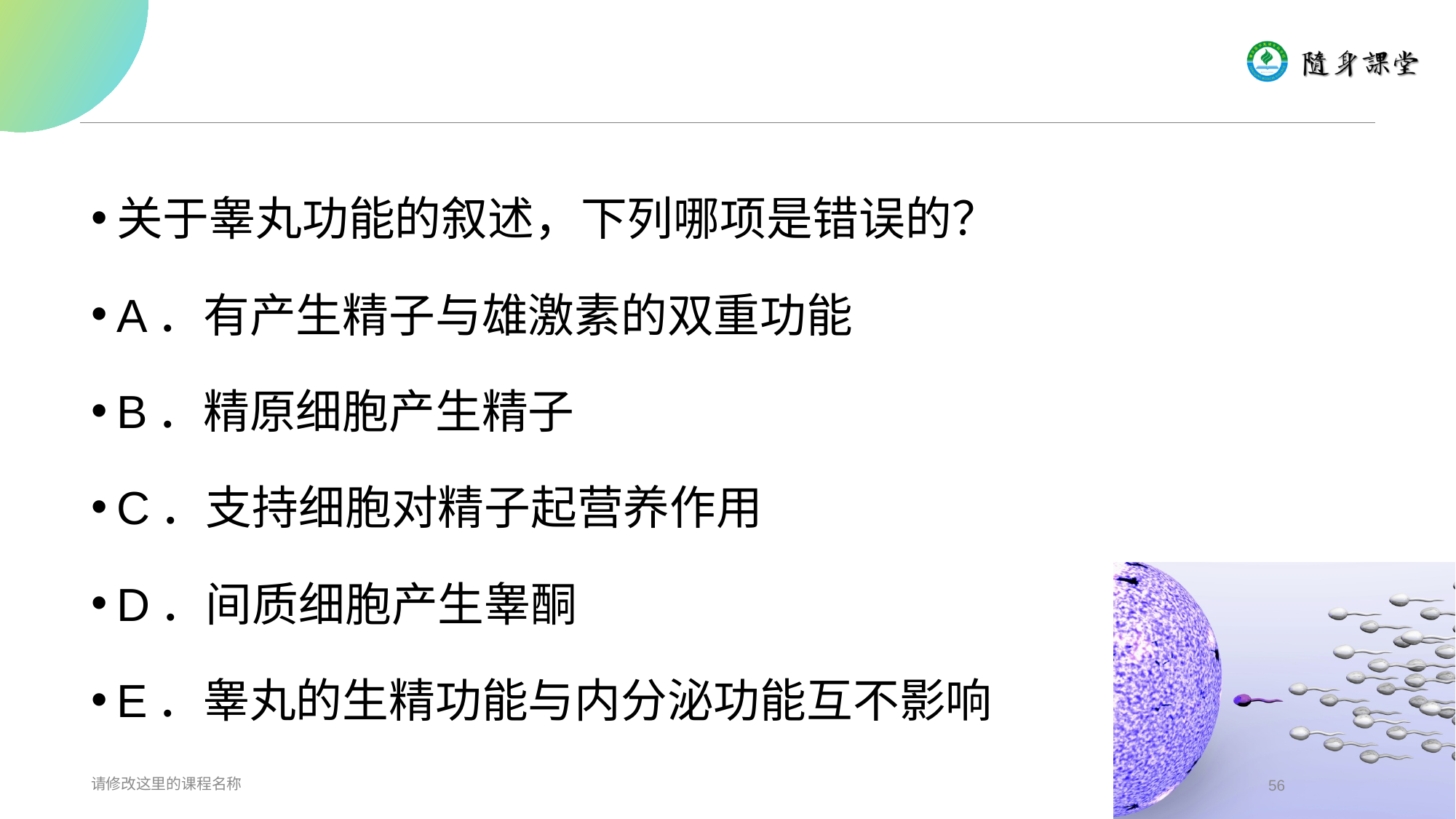

#
关于睾丸功能的叙述，下列哪项是错误的？
A．有产生精子与雄激素的双重功能
B．精原细胞产生精子
C．支持细胞对精子起营养作用
D．间质细胞产生睾酮
E．睾丸的生精功能与内分泌功能互不影响
请修改这里的课程名称
56